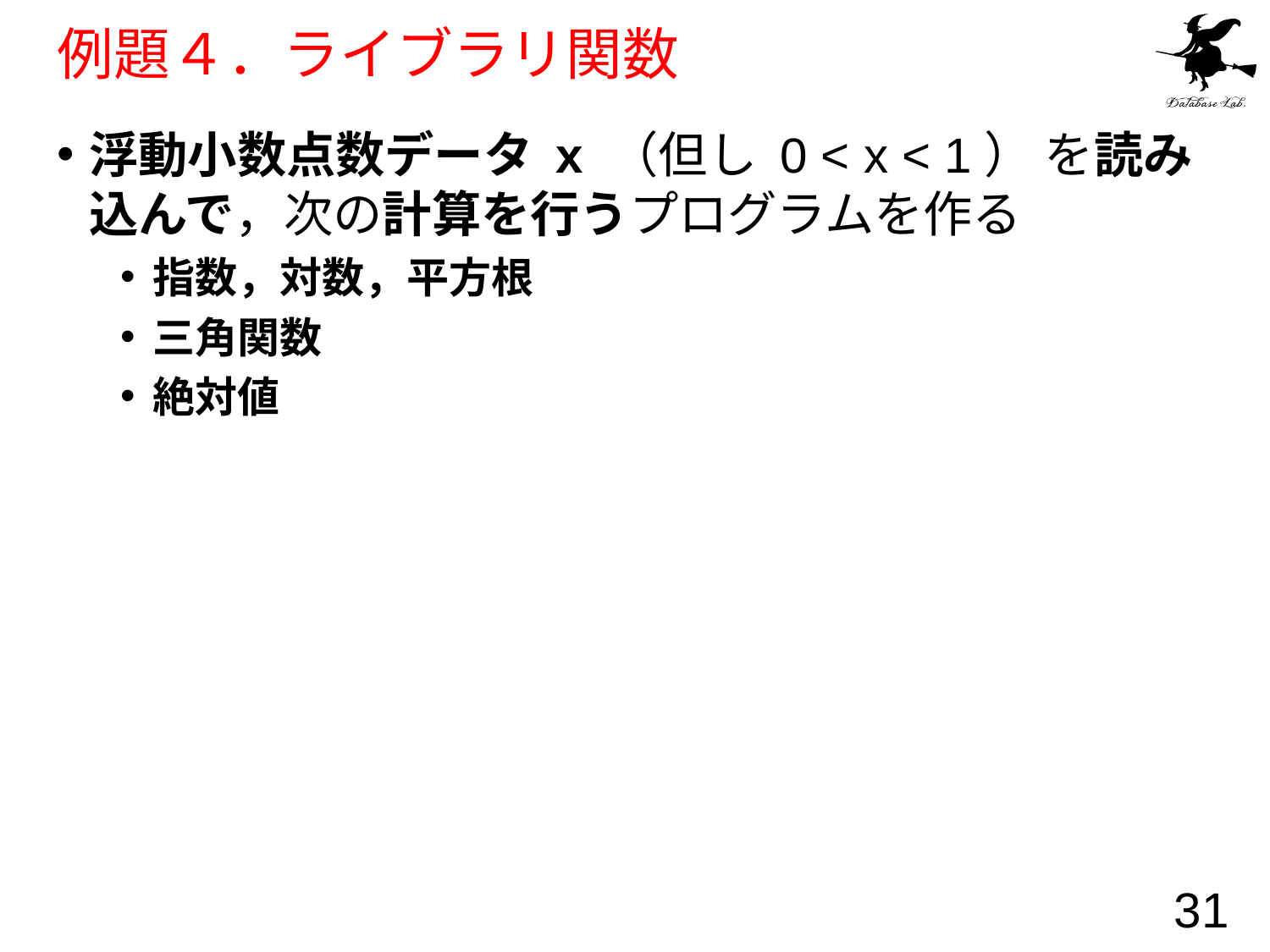

# 例題４．ライブラリ関数
浮動小数点数データ x （但し 0 < x < 1） を読み込んで，次の計算を行うプログラムを作る
指数，対数，平方根
三角関数
絶対値

31